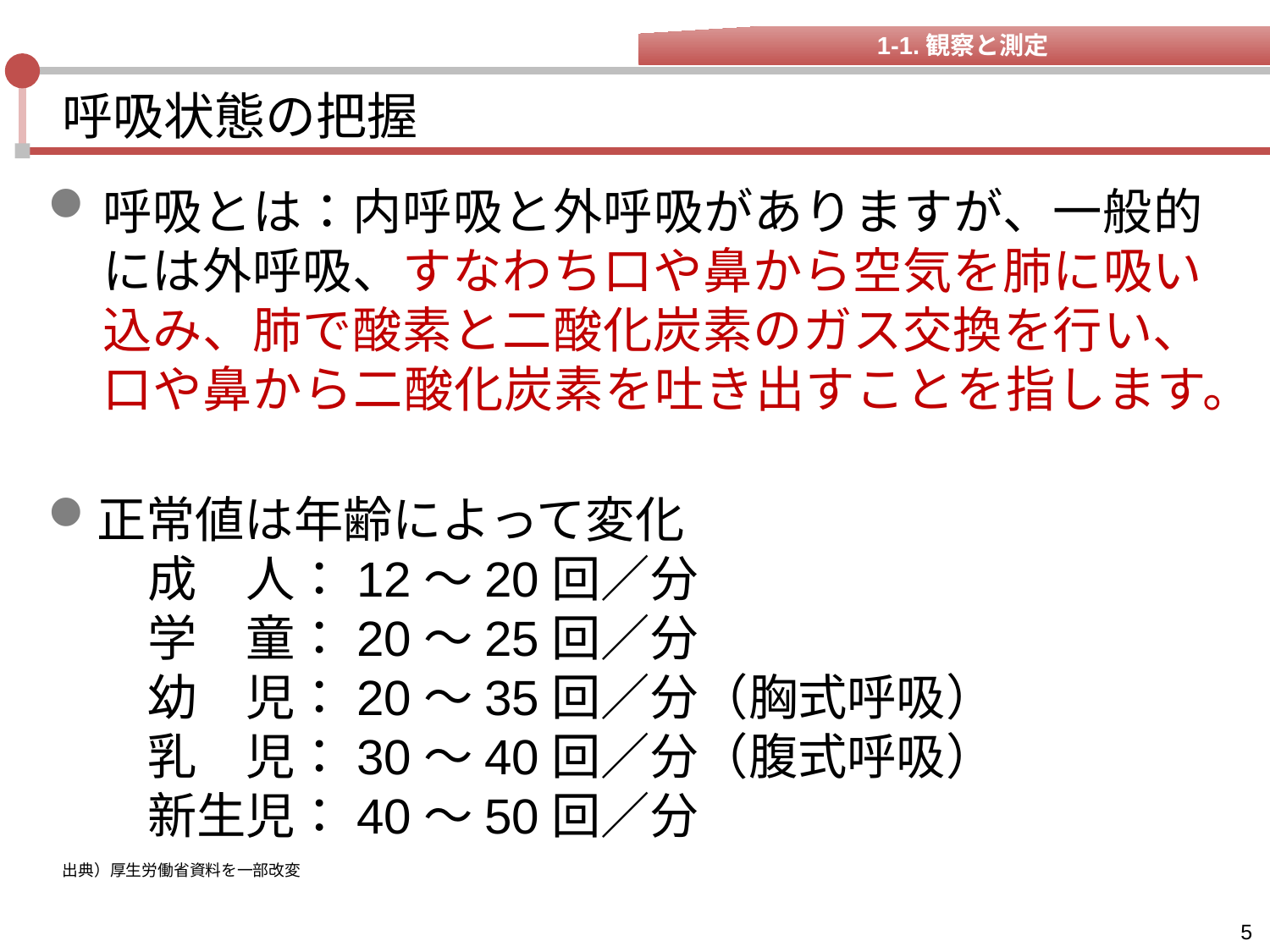

1-1.観察と測定
# 呼吸状態の把握
呼吸とは：内呼吸と外呼吸がありますが、一般的には外呼吸、すなわち口や鼻から空気を肺に吸い込み、肺で酸素と二酸化炭素のガス交換を行い、口や鼻から二酸化炭素を吐き出すことを指します。

正常値は年齢によって変化
成　人：12～20回／分
学　童：20～25回／分
幼　児：20～35回／分（胸式呼吸）
乳　児：30～40回／分（腹式呼吸）
新生児：40～50回／分
出典）厚生労働省資料を一部改変
5